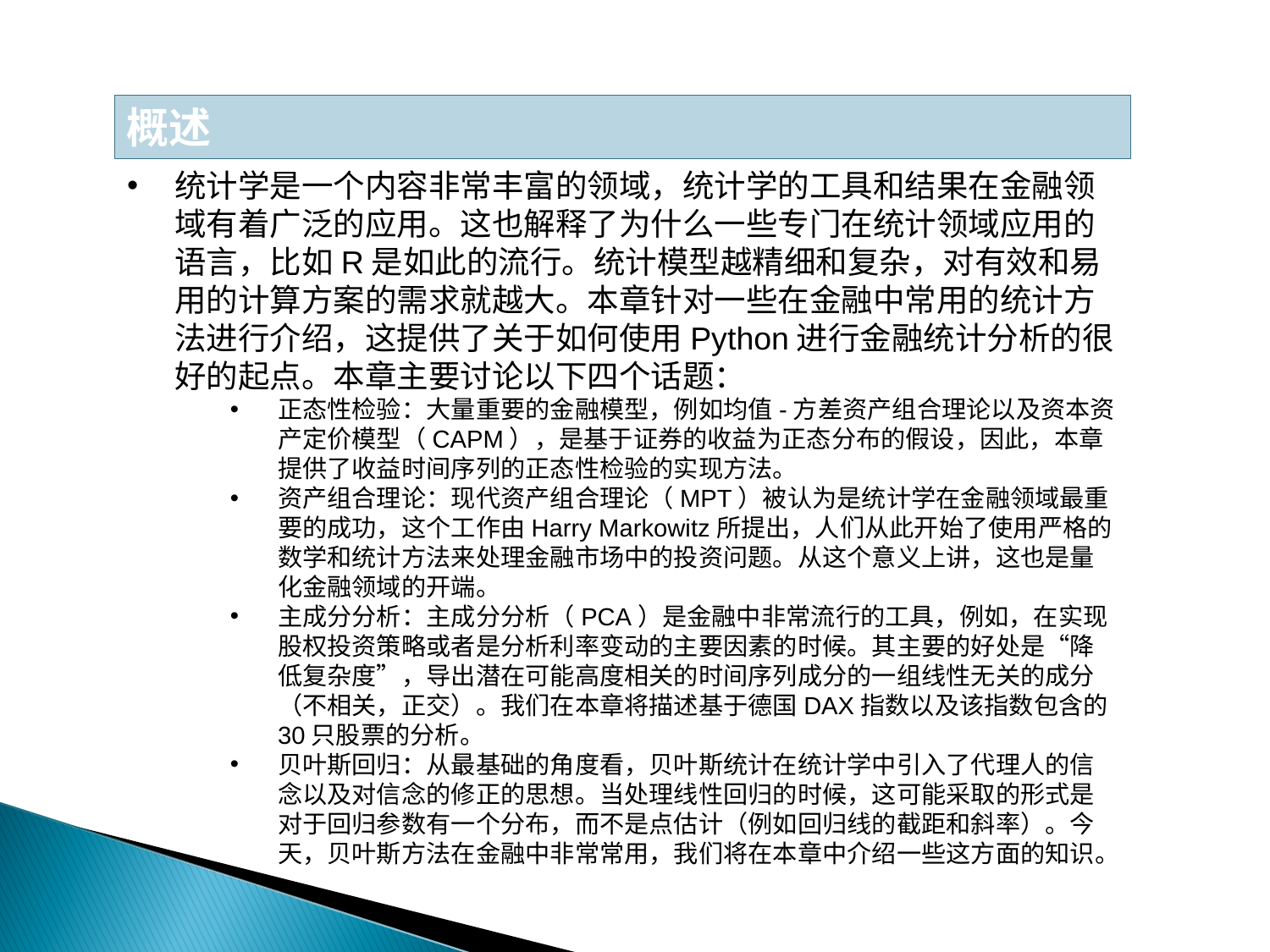

概述
统计学是一个内容非常丰富的领域，统计学的工具和结果在金融领域有着广泛的应用。这也解释了为什么一些专门在统计领域应用的语言，比如R是如此的流行。统计模型越精细和复杂，对有效和易用的计算方案的需求就越大。本章针对一些在金融中常用的统计方法进行介绍，这提供了关于如何使用Python进行金融统计分析的很好的起点。本章主要讨论以下四个话题：
正态性检验：大量重要的金融模型，例如均值-方差资产组合理论以及资本资产定价模型（CAPM），是基于证券的收益为正态分布的假设，因此，本章提供了收益时间序列的正态性检验的实现方法。
资产组合理论：现代资产组合理论（MPT）被认为是统计学在金融领域最重要的成功，这个工作由Harry Markowitz所提出，人们从此开始了使用严格的数学和统计方法来处理金融市场中的投资问题。从这个意义上讲，这也是量化金融领域的开端。
主成分分析：主成分分析（PCA）是金融中非常流行的工具，例如，在实现股权投资策略或者是分析利率变动的主要因素的时候。其主要的好处是“降低复杂度”，导出潜在可能高度相关的时间序列成分的一组线性无关的成分（不相关，正交）。我们在本章将描述基于德国DAX指数以及该指数包含的30只股票的分析。
贝叶斯回归：从最基础的角度看，贝叶斯统计在统计学中引入了代理人的信念以及对信念的修正的思想。当处理线性回归的时候，这可能采取的形式是对于回归参数有一个分布，而不是点估计（例如回归线的截距和斜率）。今天，贝叶斯方法在金融中非常常用，我们将在本章中介绍一些这方面的知识。